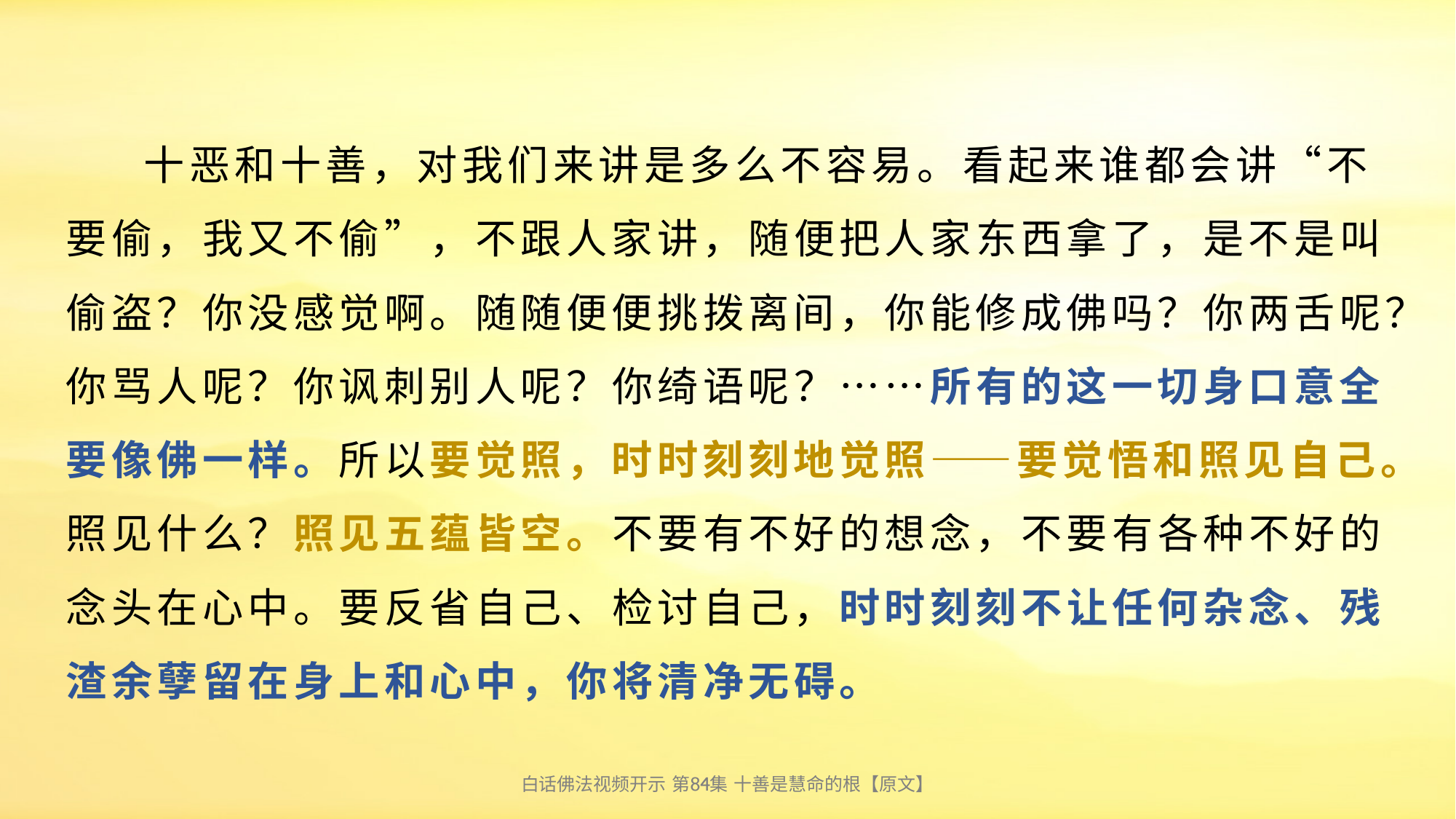

# 十恶和十善，对我们来讲是多么不容易。看起来谁都会讲“不要偷，我又不偷”，不跟人家讲，随便把人家东西拿了，是不是叫偷盗？你没感觉啊。随随便便挑拨离间，你能修成佛吗？你两舌呢？你骂人呢？你讽刺别人呢？你绮语呢？……所有的这一切身口意全要像佛一样。所以要觉照，时时刻刻地觉照——要觉悟和照见自己。照见什么？照见五蕴皆空。不要有不好的想念，不要有各种不好的念头在心中。要反省自己、检讨自己，时时刻刻不让任何杂念、残渣余孽留在身上和心中，你将清净无碍。
白话佛法视频开示 第84集 十善是慧命的根【原文】